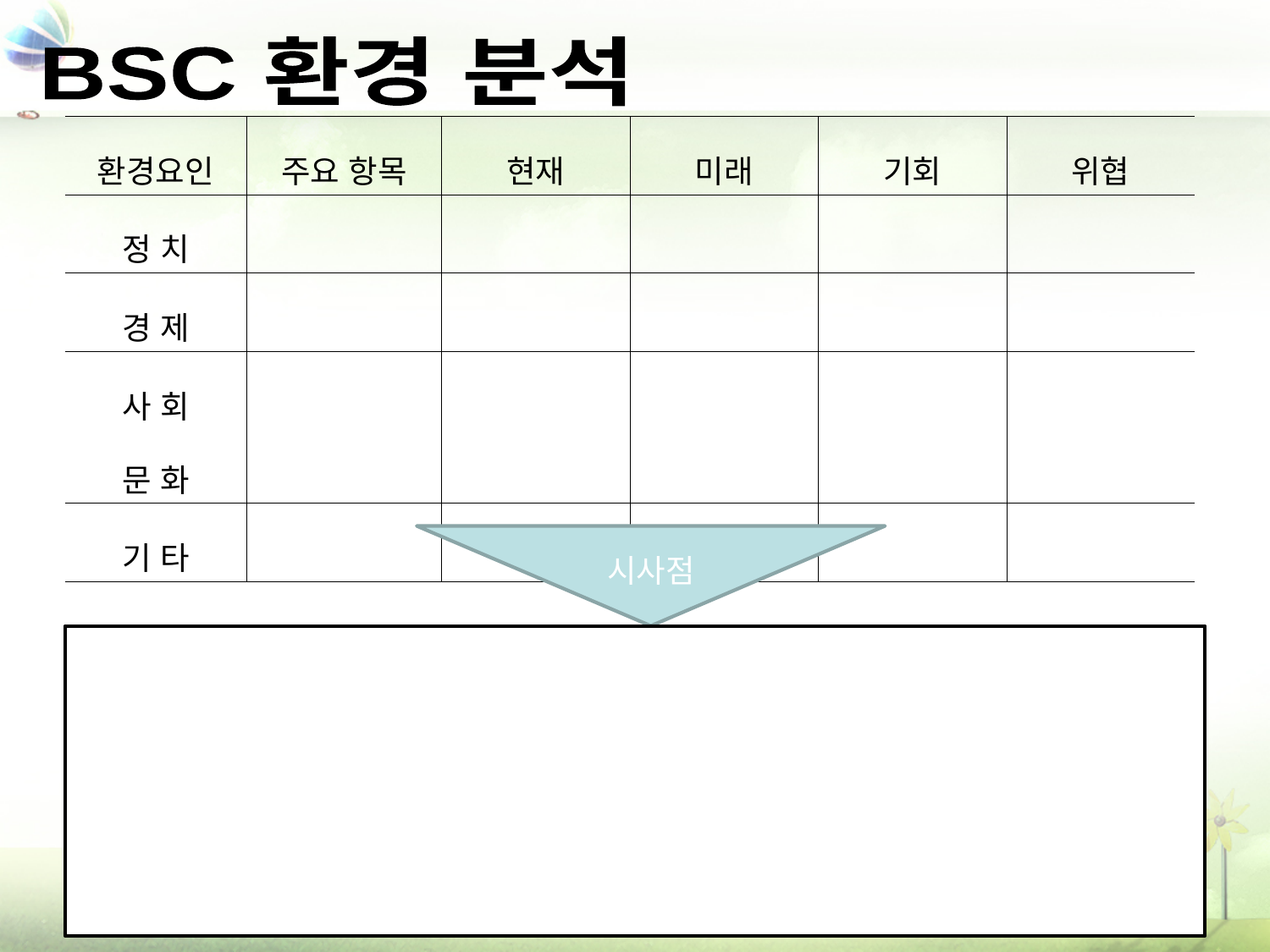

BSC 환경 분석
| 환경요인 | 주요 항목 | 현재 | 미래 | 기회 | 위협 |
| --- | --- | --- | --- | --- | --- |
| 정 치 |  |  |  |  |  |
| 경 제 |  |  |  |  |  |
| 사 회 문 화 |  |  |  |  |  |
| 기 타 |  |  |  |  |  |

시사점